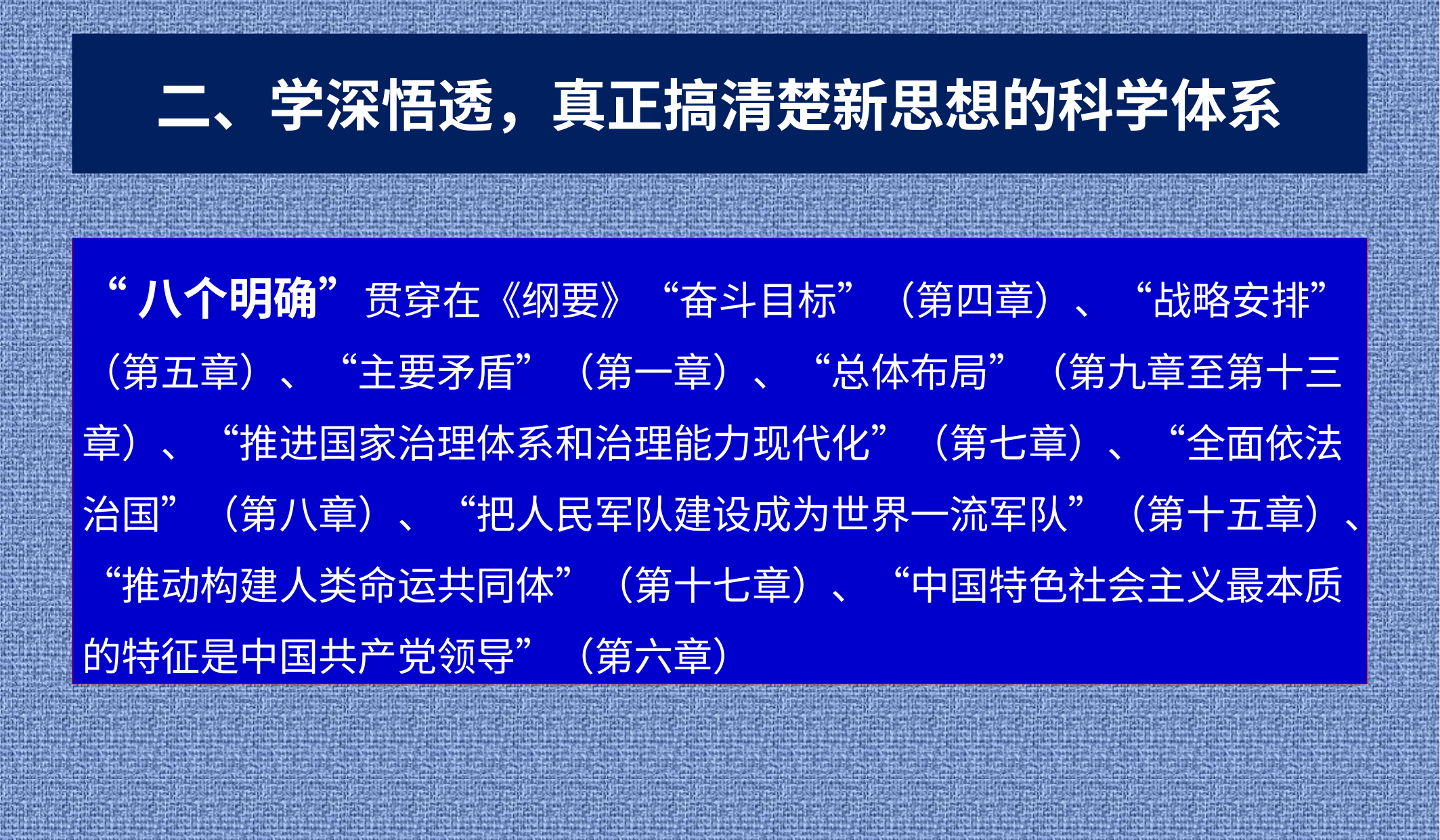

# 二、学深悟透，真正搞清楚新思想的科学体系
“八个明确”贯穿在《纲要》“奋斗目标”（第四章）、“战略安排”（第五章）、“主要矛盾”（第一章）、“总体布局”（第九章至第十三章）、“推进国家治理体系和治理能力现代化”（第七章）、“全面依法治国”（第八章）、“把人民军队建设成为世界一流军队”（第十五章）、“推动构建人类命运共同体”（第十七章）、“中国特色社会主义最本质的特征是中国共产党领导”（第六章）